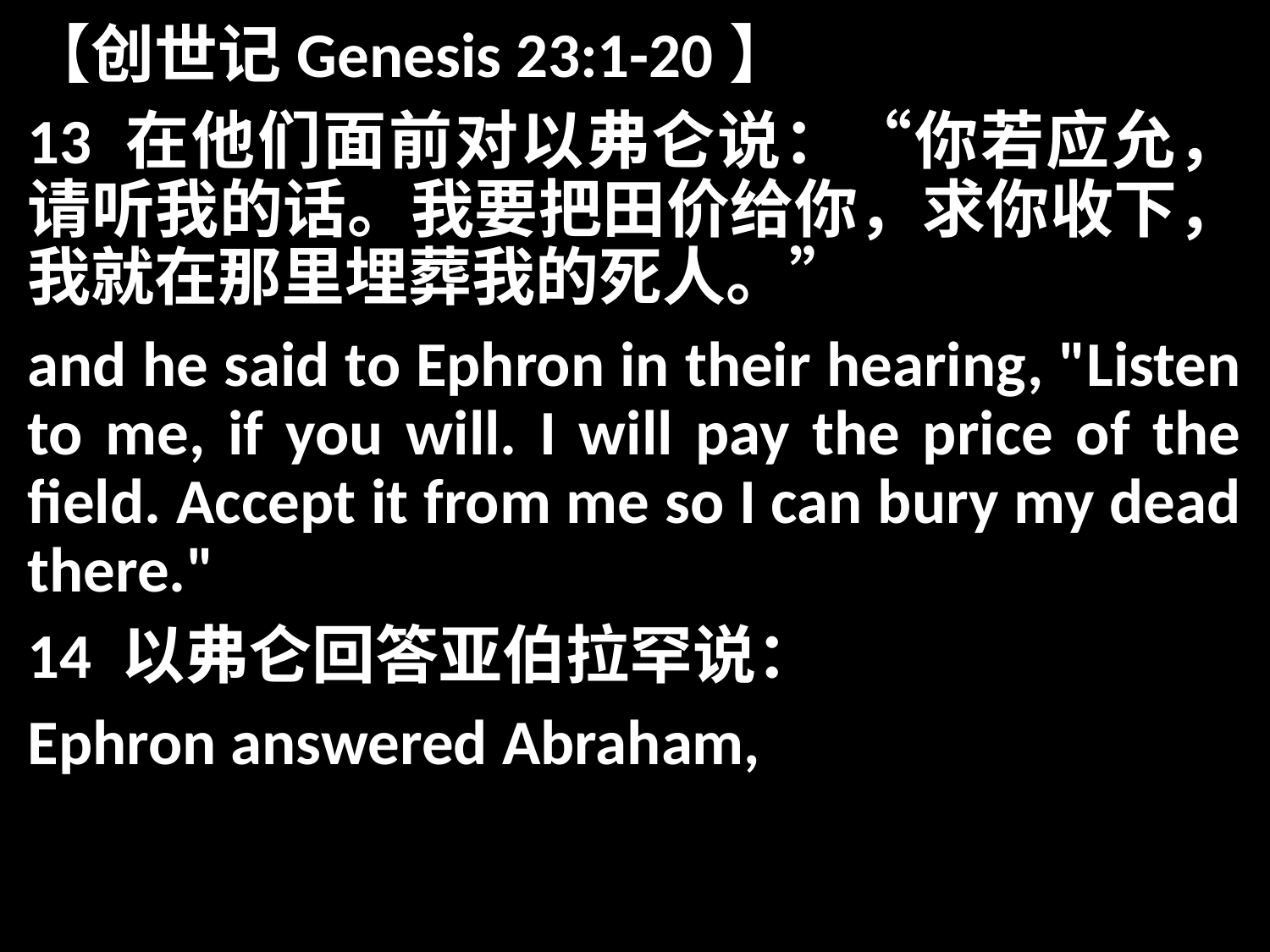

【创世记Genesis 23:1-20】
13 在他们面前对以弗仑说：“你若应允，请听我的话。我要把田价给你，求你收下，我就在那里埋葬我的死人。”
and he said to Ephron in their hearing, "Listen to me, if you will. I will pay the price of the field. Accept it from me so I can bury my dead there."
14 以弗仑回答亚伯拉罕说：
Ephron answered Abraham,